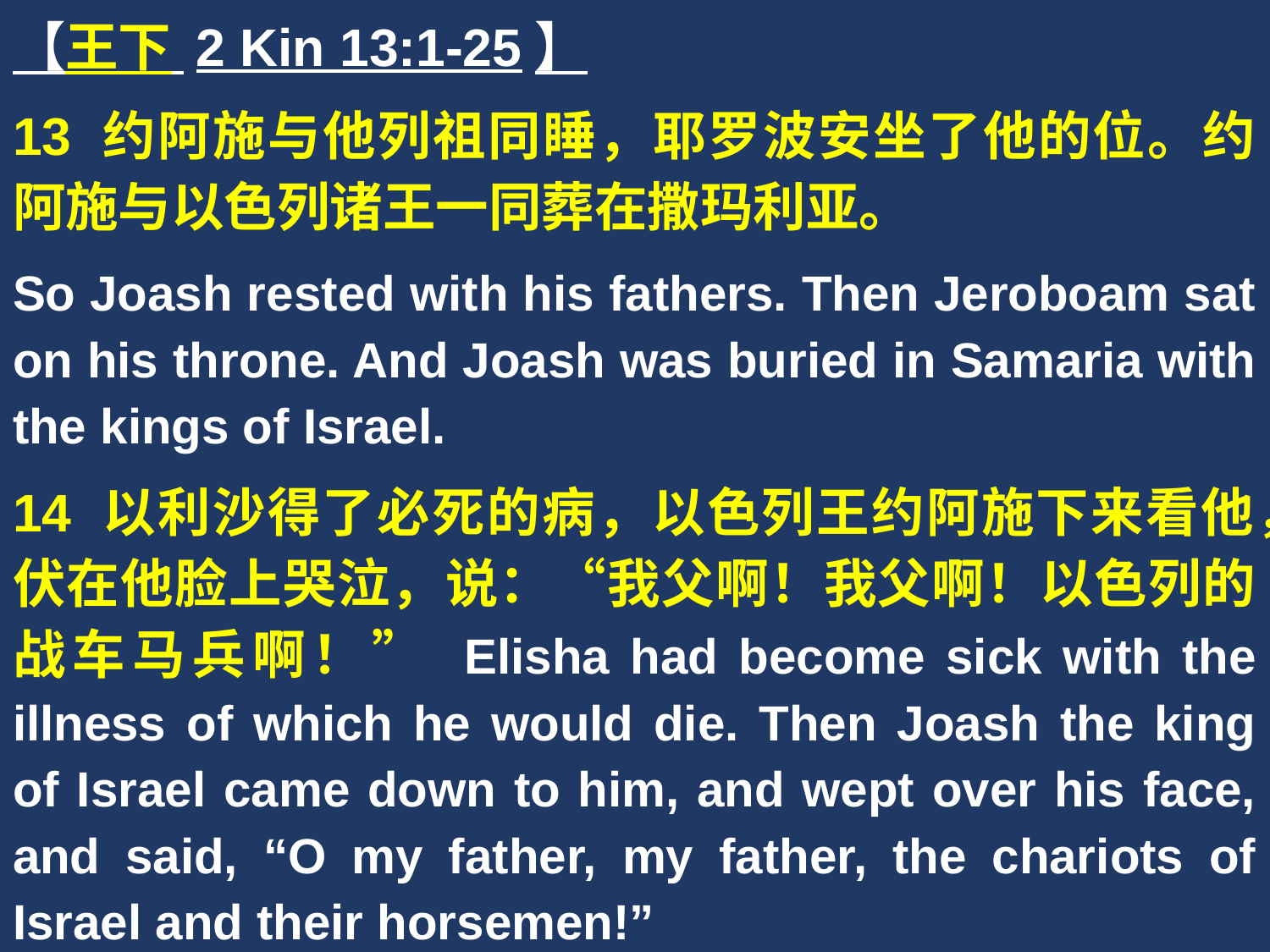

【王下 2 Kin 13:1-25】
13 约阿施与他列祖同睡，耶罗波安坐了他的位。约阿施与以色列诸王一同葬在撒玛利亚。
So Joash rested with his fathers. Then Jeroboam sat on his throne. And Joash was buried in Samaria with the kings of Israel.
14 以利沙得了必死的病，以色列王约阿施下来看他，伏在他脸上哭泣，说：“我父啊！我父啊！以色列的战车马兵啊！” Elisha had become sick with the illness of which he would die. Then Joash the king of Israel came down to him, and wept over his face, and said, “O my father, my father, the chariots of Israel and their horsemen!”